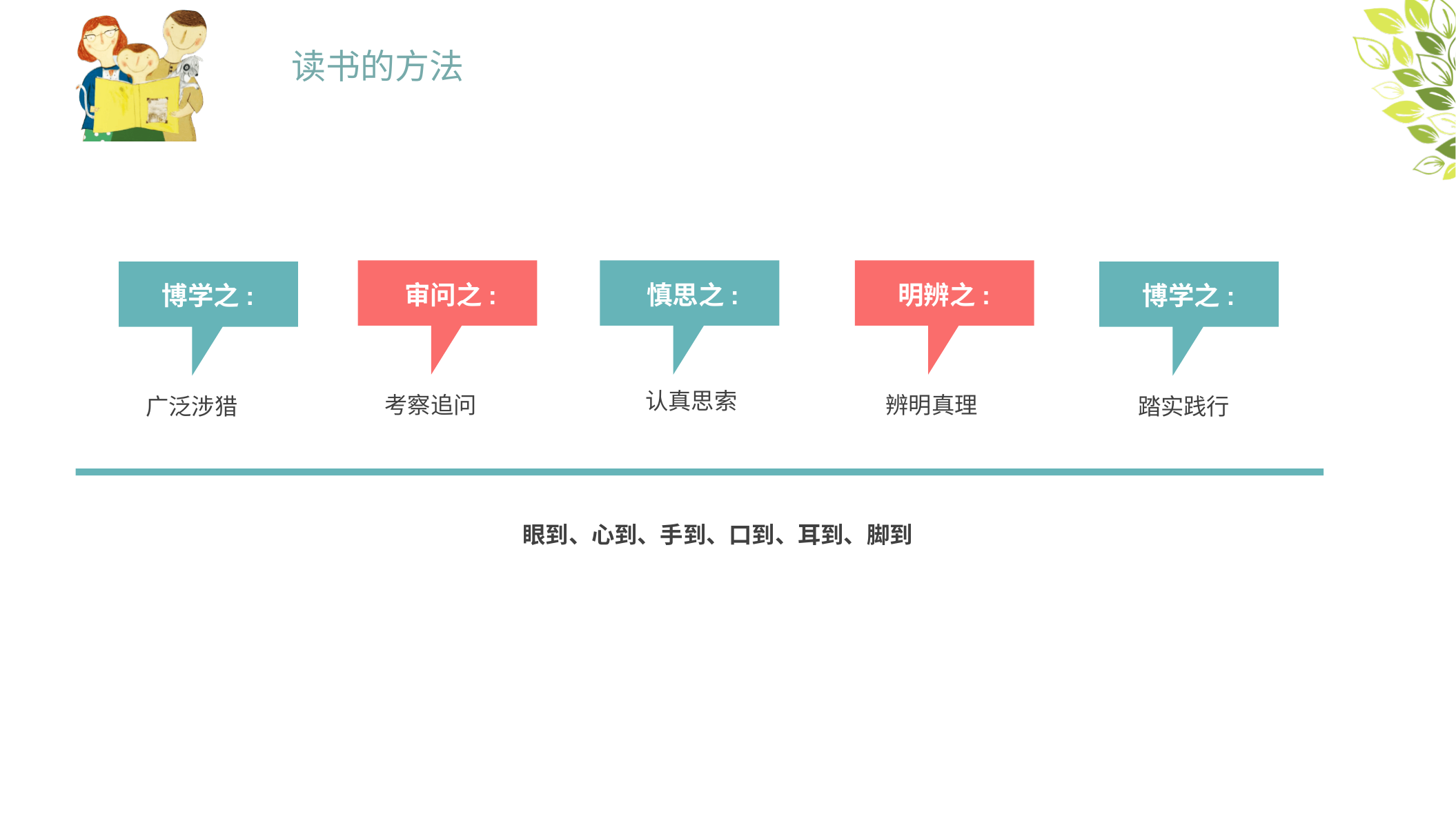

读书的方法

明辨之:
审问之:
慎思之:
博学之:
博学之:
认真思索
辨明真理
考察追问
广泛涉猎
踏实践行

眼到、心到、手到、口到、耳到、脚到